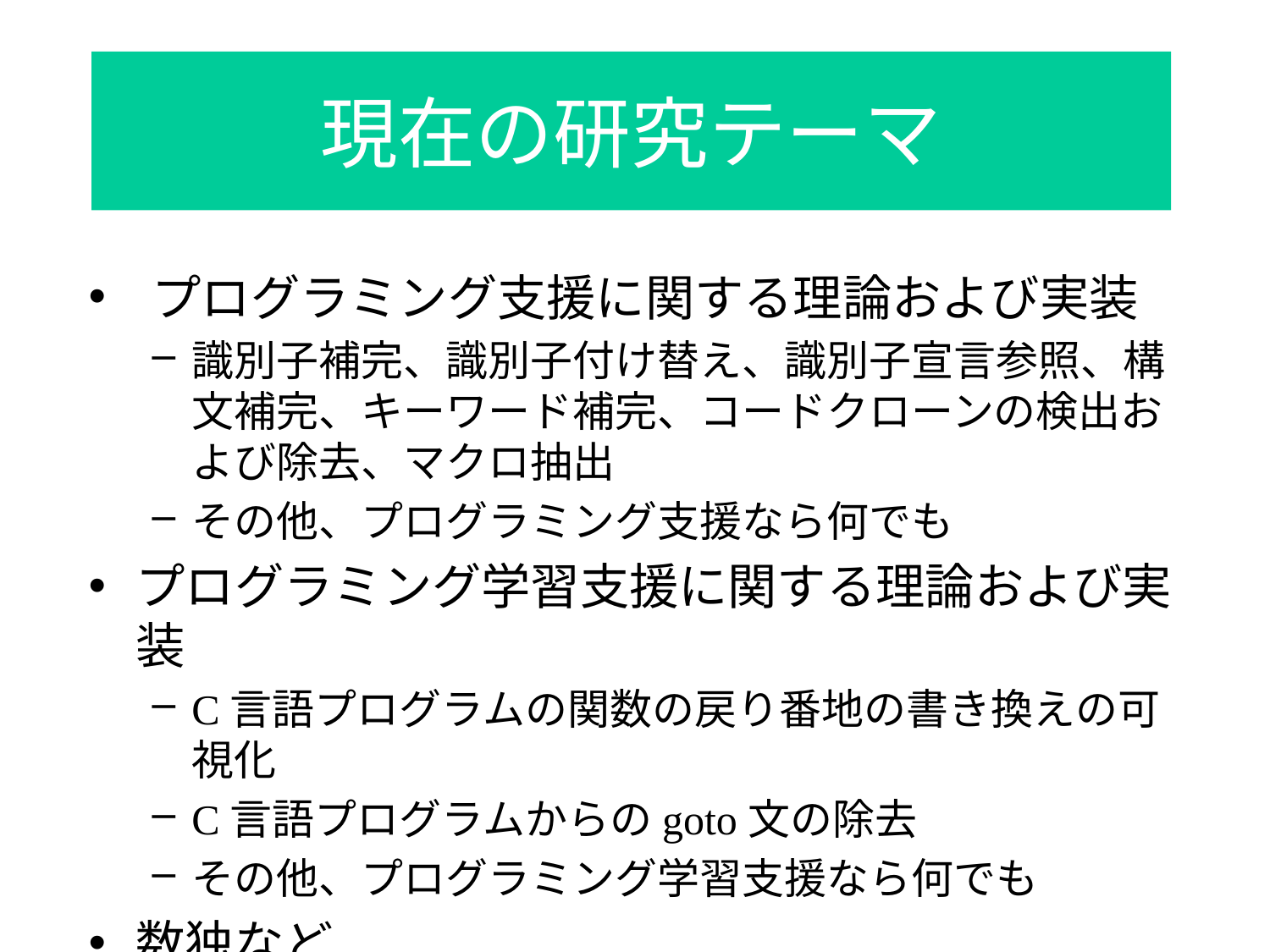

# 現在の研究テーマ
プログラミング支援に関する理論および実装
識別子補完、識別子付け替え、識別子宣言参照、構文補完、キーワード補完、コードクローンの検出および除去、マクロ抽出
その他、プログラミング支援なら何でも
プログラミング学習支援に関する理論および実装
C言語プログラムの関数の戻り番地の書き換えの可視化
C言語プログラムからのgoto文の除去
その他、プログラミング学習支援なら何でも
数独など